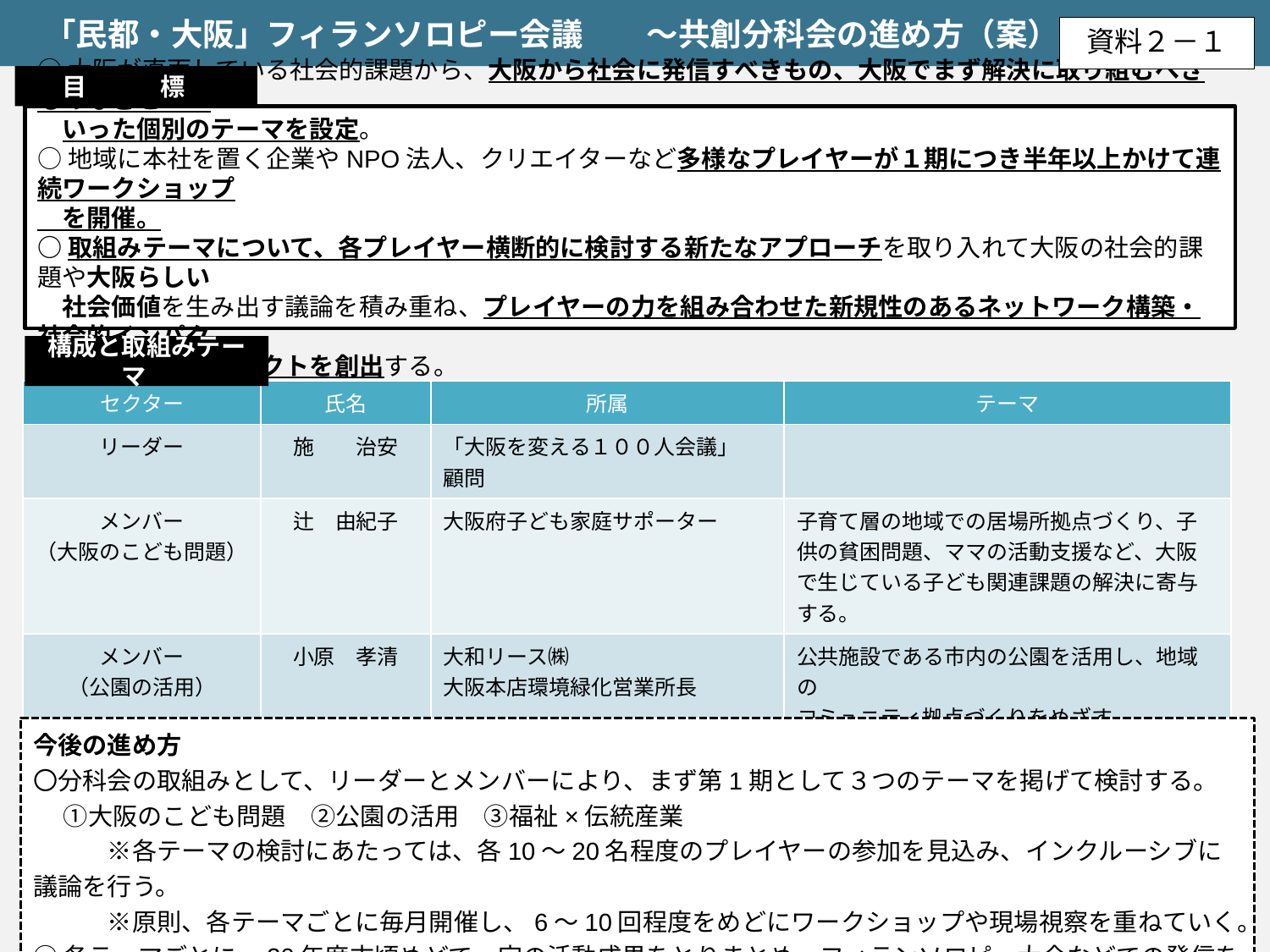

「民都・大阪」フィランソロピー会議　　～共創分科会の進め方（案）～
資料２－１
目　　　標
○大阪が直面している社会的課題から、大阪から社会に発信すべきもの、大阪でまず解決に取り組むべきものなどと
　いった個別のテーマを設定。
○地域に本社を置く企業やNPO法人、クリエイターなど多様なプレイヤーが１期につき半年以上かけて連続ワークショップ
　を開催。
○取組みテーマについて、各プレイヤー横断的に検討する新たなアプローチを取り入れて大阪の社会的課題や大阪らしい
　社会価値を生み出す議論を積み重ね、プレイヤーの力を組み合わせた新規性のあるネットワーク構築・社会的インパク
　トのあるプロジェクトを創出する。
構成と取組みテーマ
| セクター | 氏名 | 所属 | テーマ |
| --- | --- | --- | --- |
| リーダー | 施　　治安 | 「大阪を変える１００人会議」　顧問 |  |
| メンバー （大阪のこども問題） | 辻　由紀子 | 大阪府子ども家庭サポーター | 子育て層の地域での居場所拠点づくり、子供の貧困問題、ママの活動支援など、大阪で生じている子ども関連課題の解決に寄与する。 |
| メンバー （公園の活用） | 小原　孝清 | 大和リース㈱　 大阪本店環境緑化営業所長 | 公共施設である市内の公園を活用し、地域の コミュニティ拠点づくりをめざす。 |
| メンバー （福祉×伝統産業） | 中川　　悠 | NPO法人チュラキューブ ／ ㈱GIVE & GIFT　代表 | 福祉と伝統産業（一次産業や伝統工芸など）を掛け合わせ、新たな福祉事業を創出する。 |
今後の進め方
〇分科会の取組みとして、リーダーとメンバーにより、まず第1期として３つのテーマを掲げて検討する。
　 ①大阪のこども問題　②公園の活用　③福祉×伝統産業
　　　※各テーマの検討にあたっては、各10～20名程度のプレイヤーの参加を見込み、インクルーシブに議論を行う。
　　　※原則、各テーマごとに毎月開催し、6～10回程度をめどにワークショップや現場視察を重ねていく。
○各テーマごとに、30年度末頃めどで一定の活動成果をとりまとめ、フィランソロピー大会などでの発信をめざす。